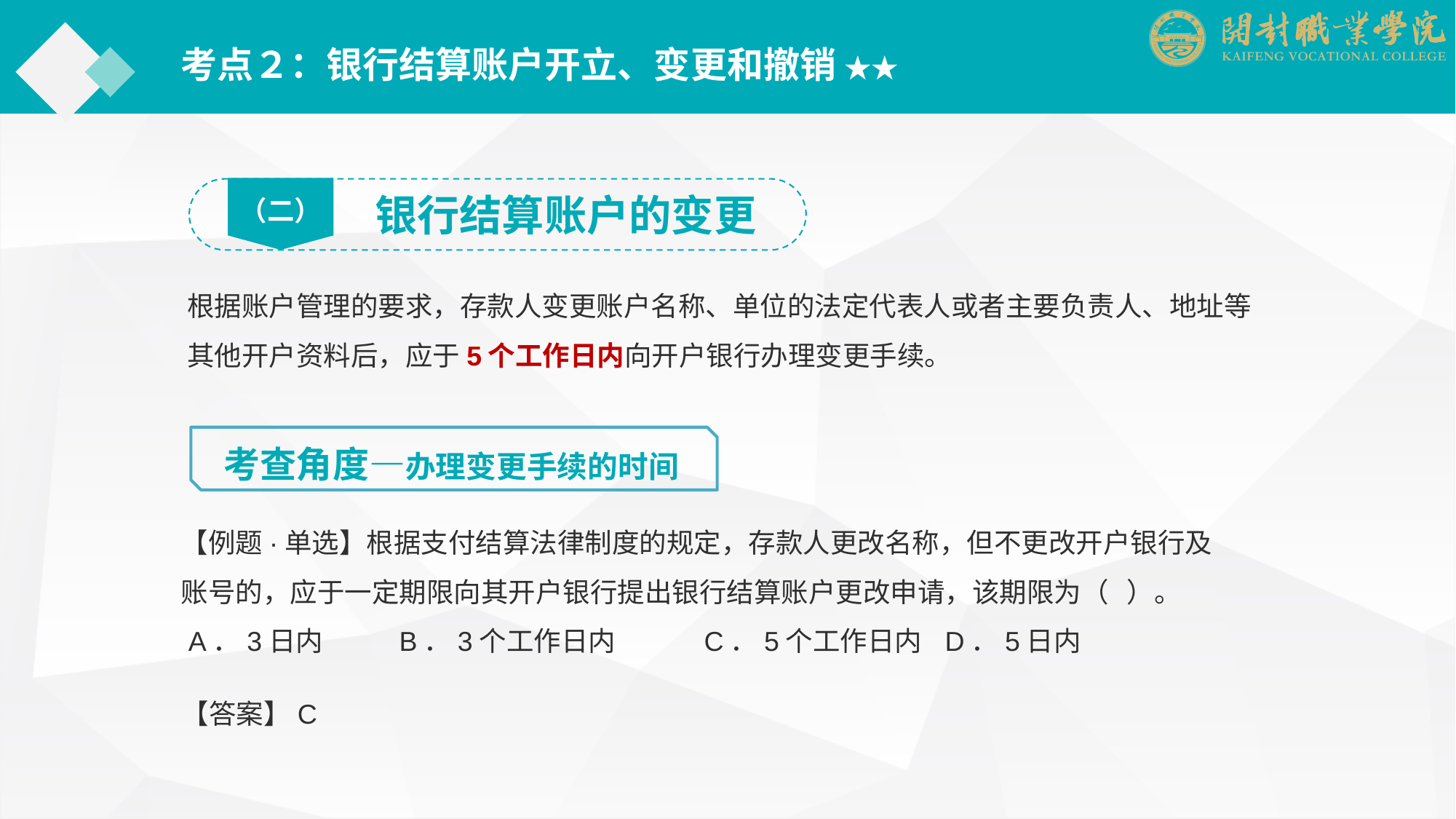

考点２：银行结算账户开立、变更和撤销 ★★
（二）

银行结算账户的变更
根据账户管理的要求，存款人变更账户名称、单位的法定代表人或者主要负责人、地址等其他开户资料后，应于5个工作日内向开户银行办理变更手续。
考查角度—办理变更手续的时间

【例题·单选】根据支付结算法律制度的规定，存款人更改名称，但不更改开户银行及账号的，应于一定期限向其开户银行提出银行结算账户更改申请，该期限为（   ）。
 A．3日内	B．3个工作日内　　　C．5个工作日内	D．5日内
【答案】C